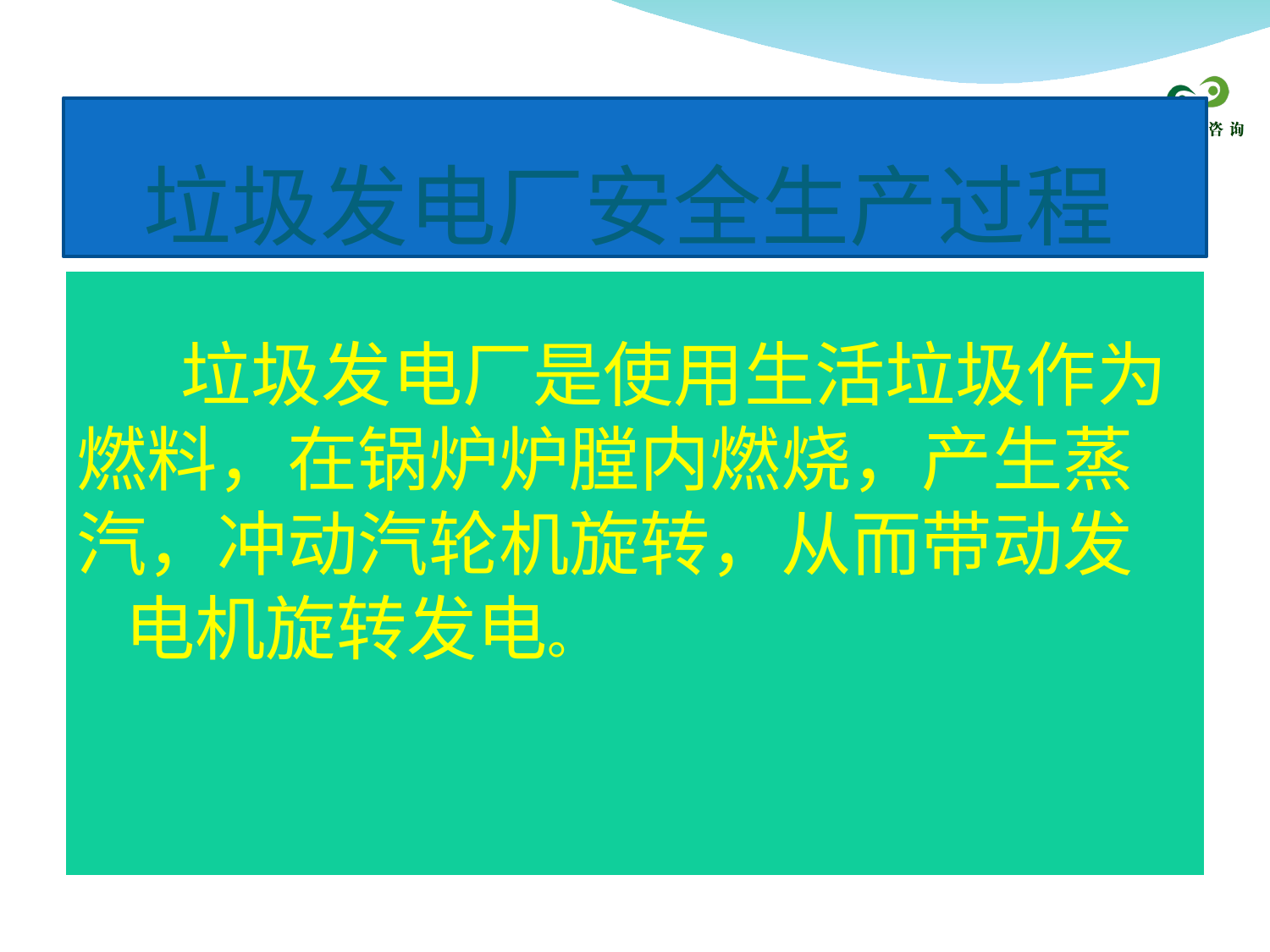

垃圾发电厂安全生产过程

         垃圾发电厂是使用生活垃圾作为燃料，在锅炉炉膛内燃烧，产生蒸汽，冲动汽轮机旋转，从而带动发
  电机旋转发电。